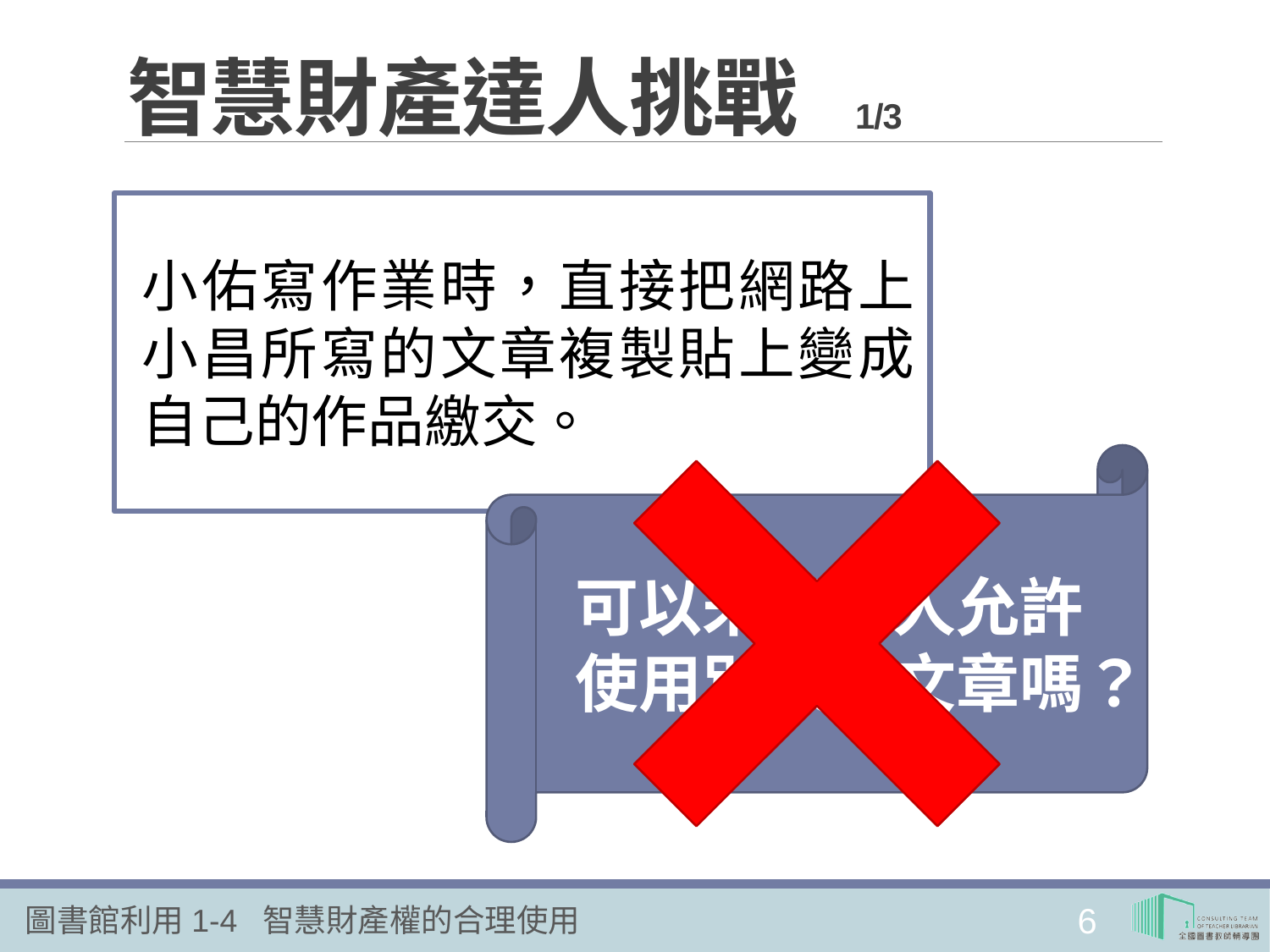

# 智慧財產達人挑戰  1/3
小佑寫作業時，直接把網路上小昌所寫的文章複製貼上變成自己的作品繳交。

可以未經他人允許使用別人的文章嗎？